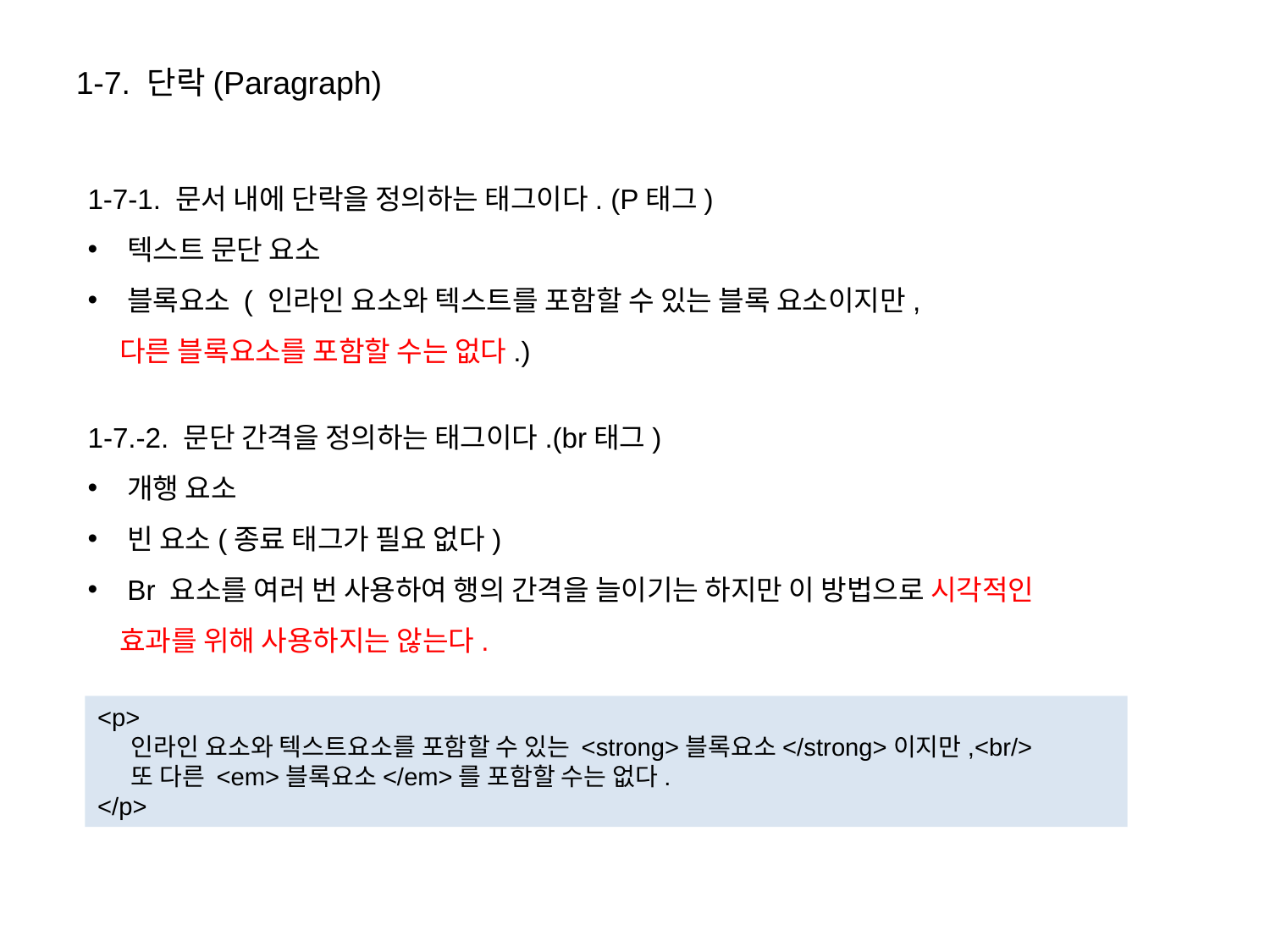

1-7. 단락(Paragraph)
1-7-1. 문서 내에 단락을 정의하는 태그이다. (P태그)
텍스트 문단 요소
블록요소 ( 인라인 요소와 텍스트를 포함할 수 있는 블록 요소이지만,
    다른 블록요소를 포함할 수는 없다.)
1-7.-2. 문단 간격을 정의하는 태그이다.(br태그)
개행 요소
빈 요소(종료 태그가 필요 없다)
Br 요소를 여러 번 사용하여 행의 간격을 늘이기는 하지만 이 방법으로 시각적인
    효과를 위해 사용하지는 않는다.
<p>
     인라인 요소와 텍스트요소를 포함할 수 있는 <strong>블록요소</strong>이지만,<br/>
     또 다른 <em>블록요소</em>를 포함할 수는 없다.
</p>